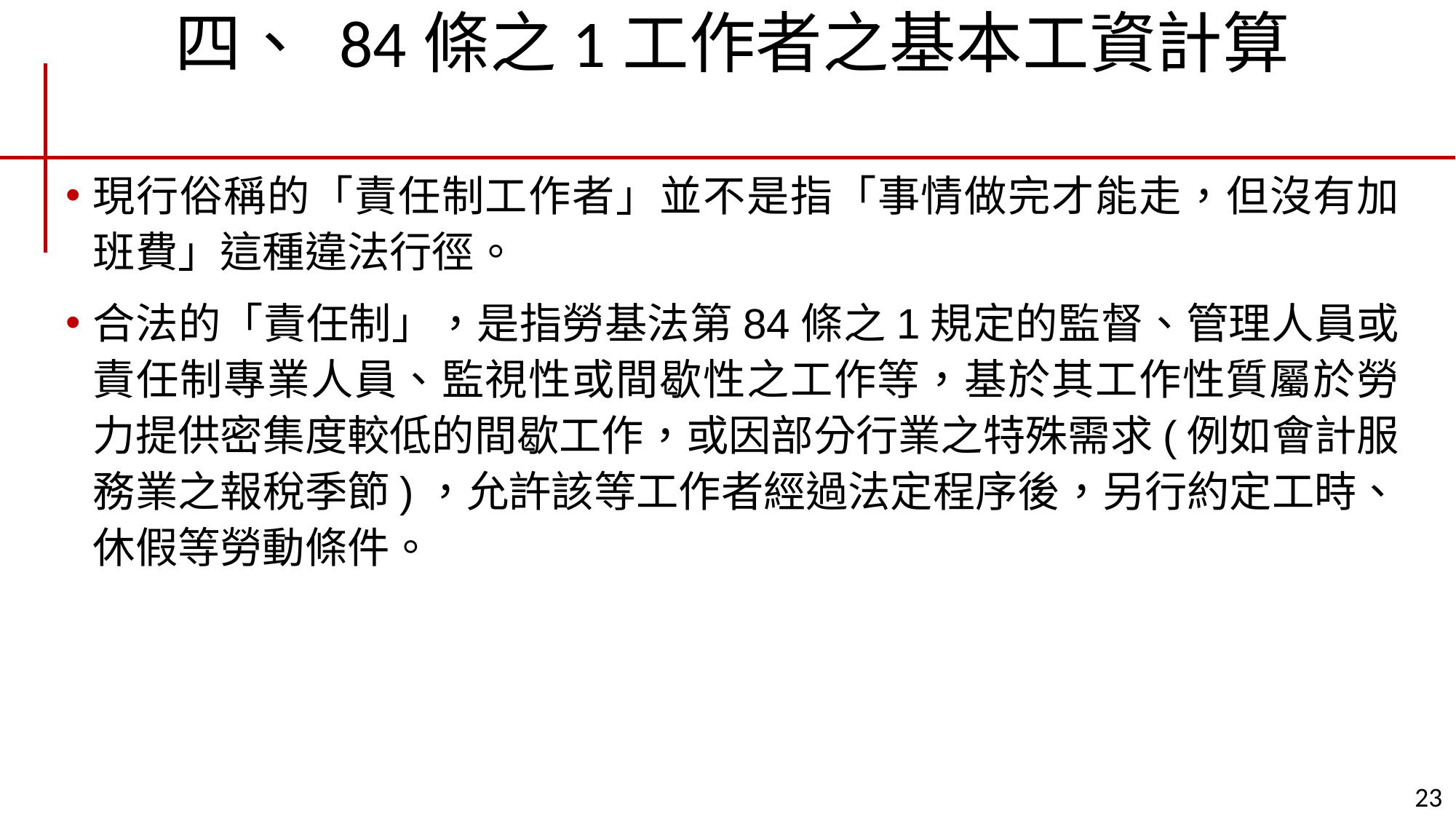

# 四、 84條之1工作者之基本工資計算
現行俗稱的「責任制工作者」並不是指「事情做完才能走，但沒有加班費」這種違法行徑。
合法的「責任制」，是指勞基法第84條之1規定的監督、管理人員或責任制專業人員、監視性或間歇性之工作等，基於其工作性質屬於勞力提供密集度較低的間歇工作，或因部分行業之特殊需求(例如會計服務業之報稅季節)，允許該等工作者經過法定程序後，另行約定工時、休假等勞動條件。
23